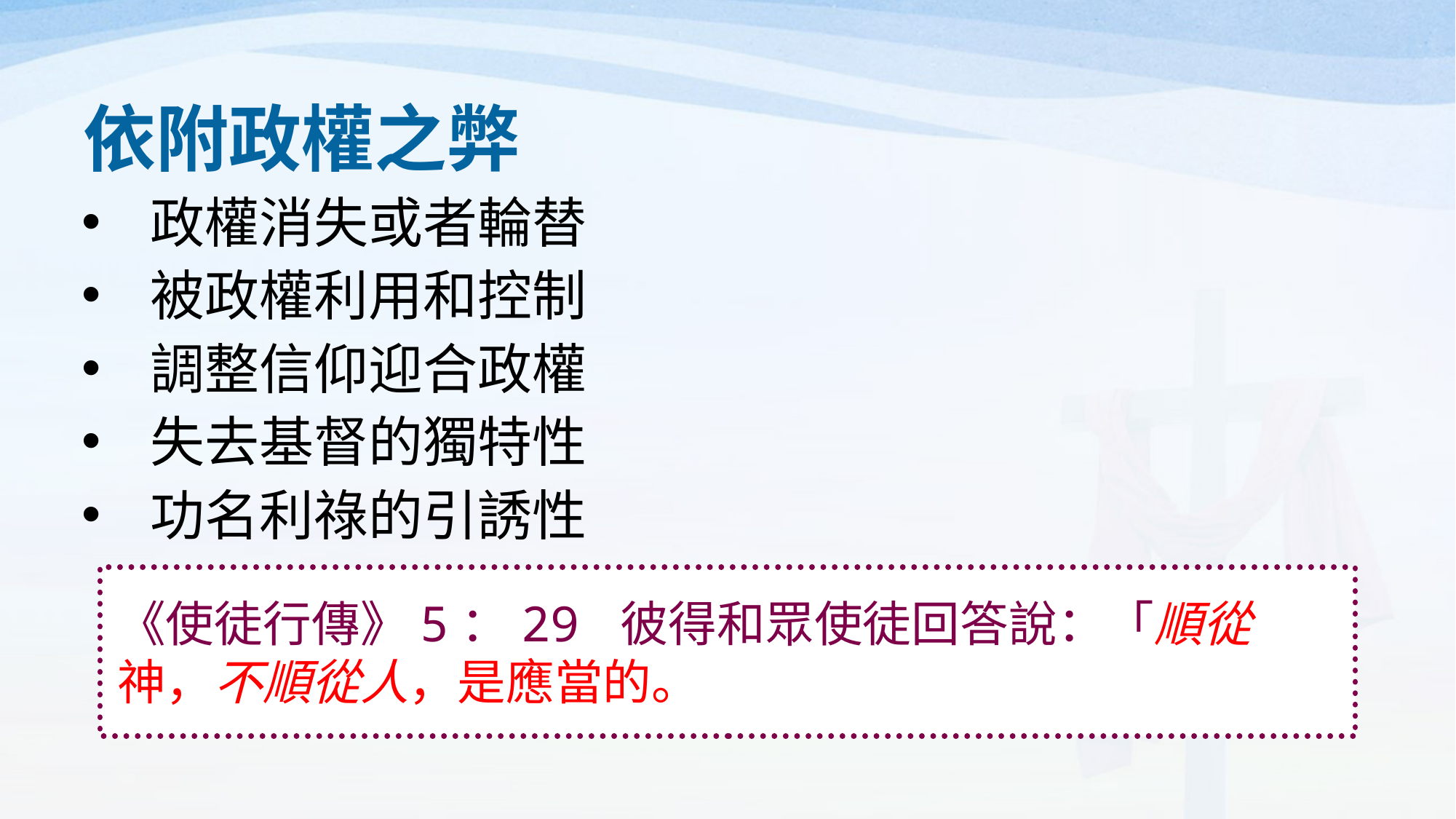

# 依附政權之弊
政權消失或者輪替
被政權利用和控制
調整信仰迎合政權
失去基督的獨特性
功名利祿的引誘性

《使徒行傳》5：29 彼得和眾使徒回答說：「順從　神，不順從人，是應當的。